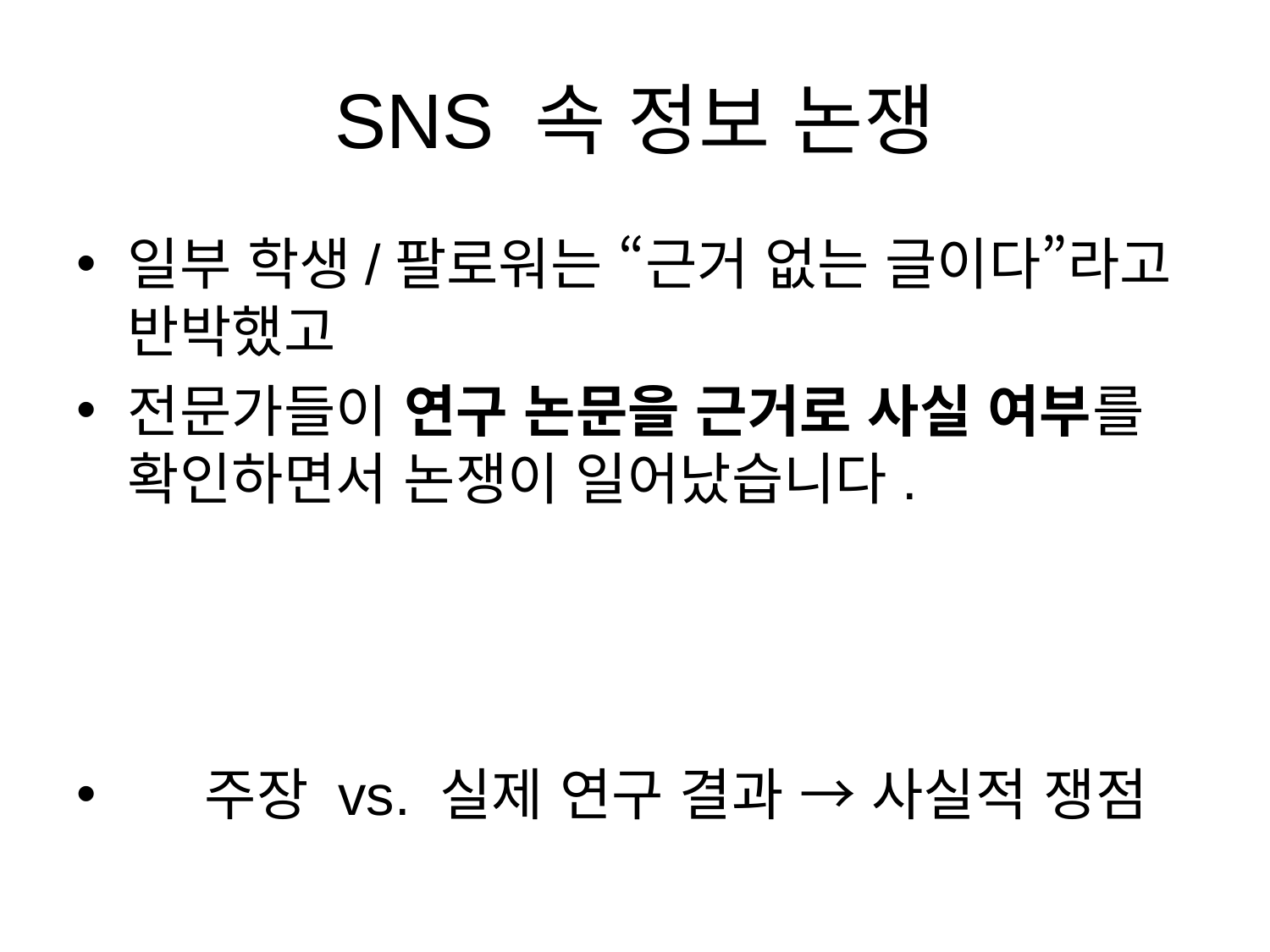

# SNS 속 정보 논쟁
일부 학생/팔로워는 “근거 없는 글이다”라고 반박했고
전문가들이 연구 논문을 근거로 사실 여부를 확인하면서 논쟁이 일어났습니다.

    주장 vs. 실제 연구 결과 → 사실적 쟁점